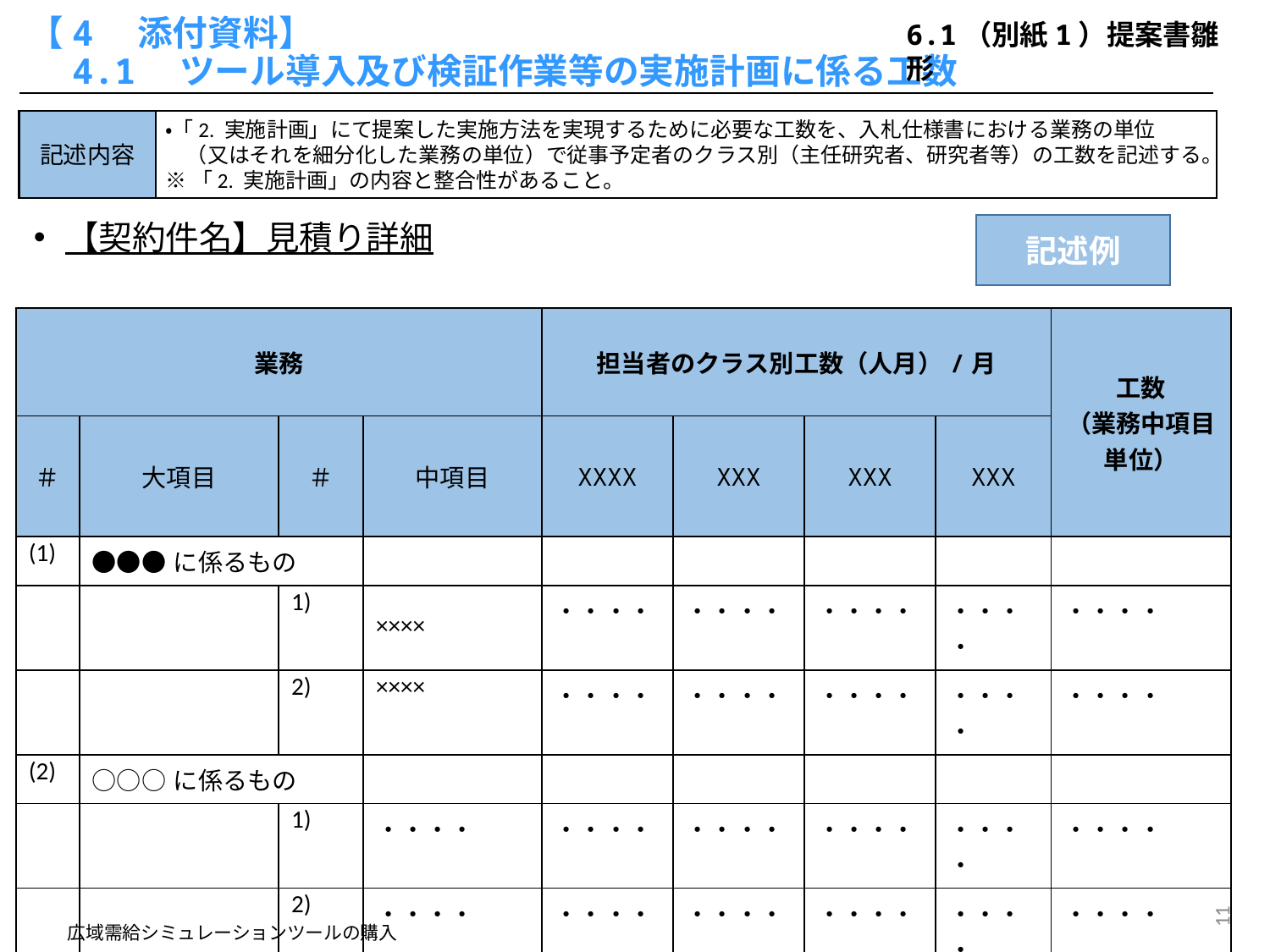

# 【4　添付資料】 　4.1　ツール導入及び検証作業等の実施計画に係る工数
6.1（別紙1）提案書雛形
記述内容
・「2. 実施計画」にて提案した実施方法を実現するために必要な工数を、入札仕様書における業務の単位
　（又はそれを細分化した業務の単位）で従事予定者のクラス別（主任研究者、研究者等）の工数を記述する。
※「2. 実施計画」の内容と整合性があること。
記述例
【契約件名】見積り詳細
| 業務 |  |  |  | 担当者のクラス別工数（人月）/月 |  |  |  | 工数 （業務中項目 単位） |
| --- | --- | --- | --- | --- | --- | --- | --- | --- |
| ＃ | 大項目 | ＃ | 中項目 | XXXX | XXX | XXX | XXX |  |
| (1) | ●●●に係るもの |  |  |  |  |  |  |  |
|  |  | 1) | ×××× | ・・・・ | ・・・・ | ・・・・ | ・・・・ | ・・・・ |
|  |  | 2) | ×××× | ・・・・ | ・・・・ | ・・・・ | ・・・・ | ・・・・ |
| (2) | ○○○に係るもの |  |  |  |  |  |  |  |
|  |  | 1) | ・・・・ | ・・・・ | ・・・・ | ・・・・ | ・・・・ | ・・・・ |
|  |  | 2) | ・・・・ | ・・・・ | ・・・・ | ・・・・ | ・・・・ | ・・・・ |
|  |  | ・・・ | ・・・・ | ・・・・ | ・・・・ | ・・・・ | ・・・・ | ・・・・ |
|  |  |  | 合計（工数） | ・・・・ | ・・・・ | ・・・・ | ・・・・ | ・・・・ |
11